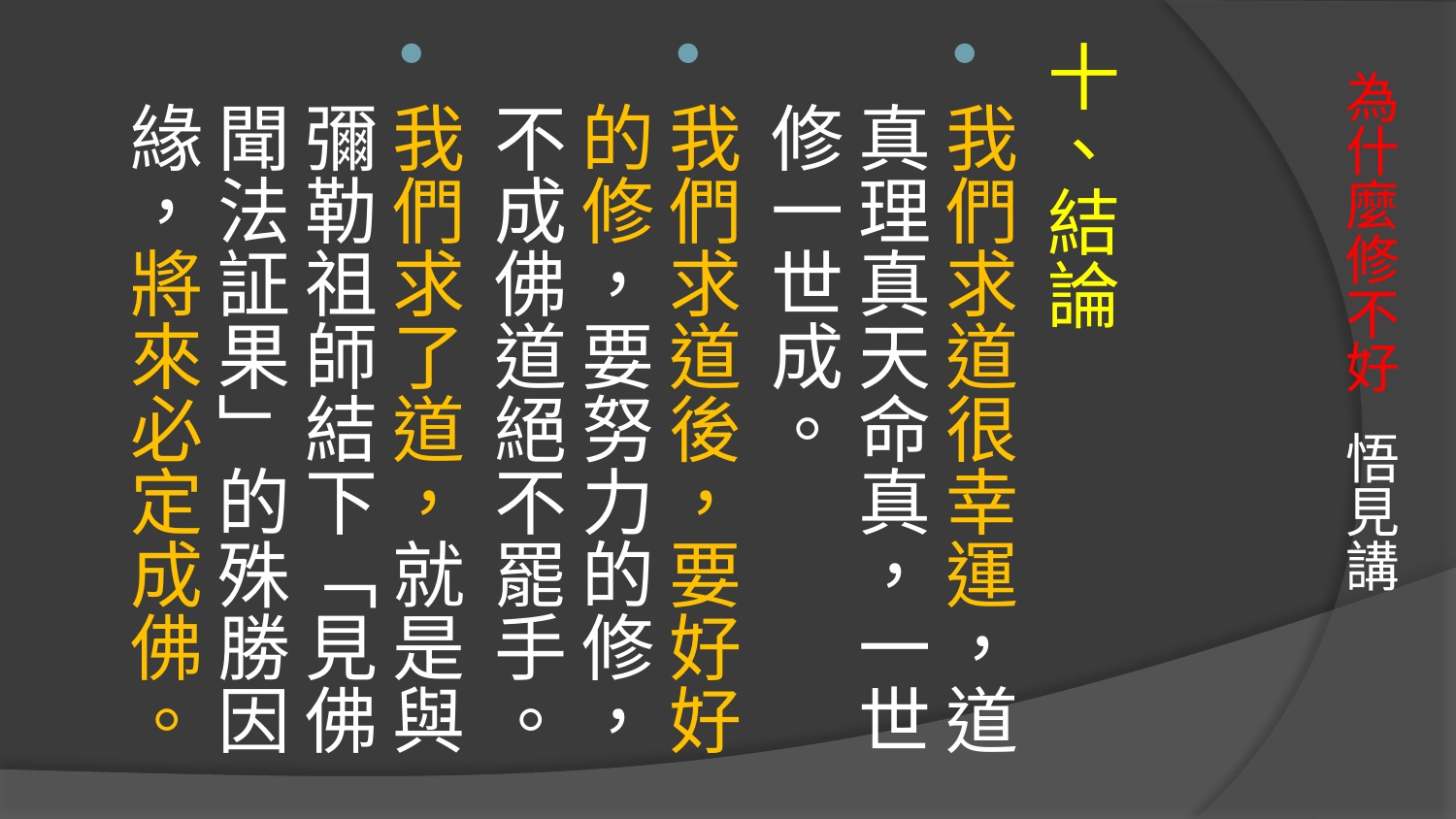

十、結論
我們求道很幸運，道真理真天命真，一世修一世成。
我們求道後，要好好的修，要努力的修，不成佛道絕不罷手。
我們求了道，就是與彌勒祖師結下「見佛聞法証果」的殊勝因緣，將來必定成佛。

# 為什麼修不好   悟見講